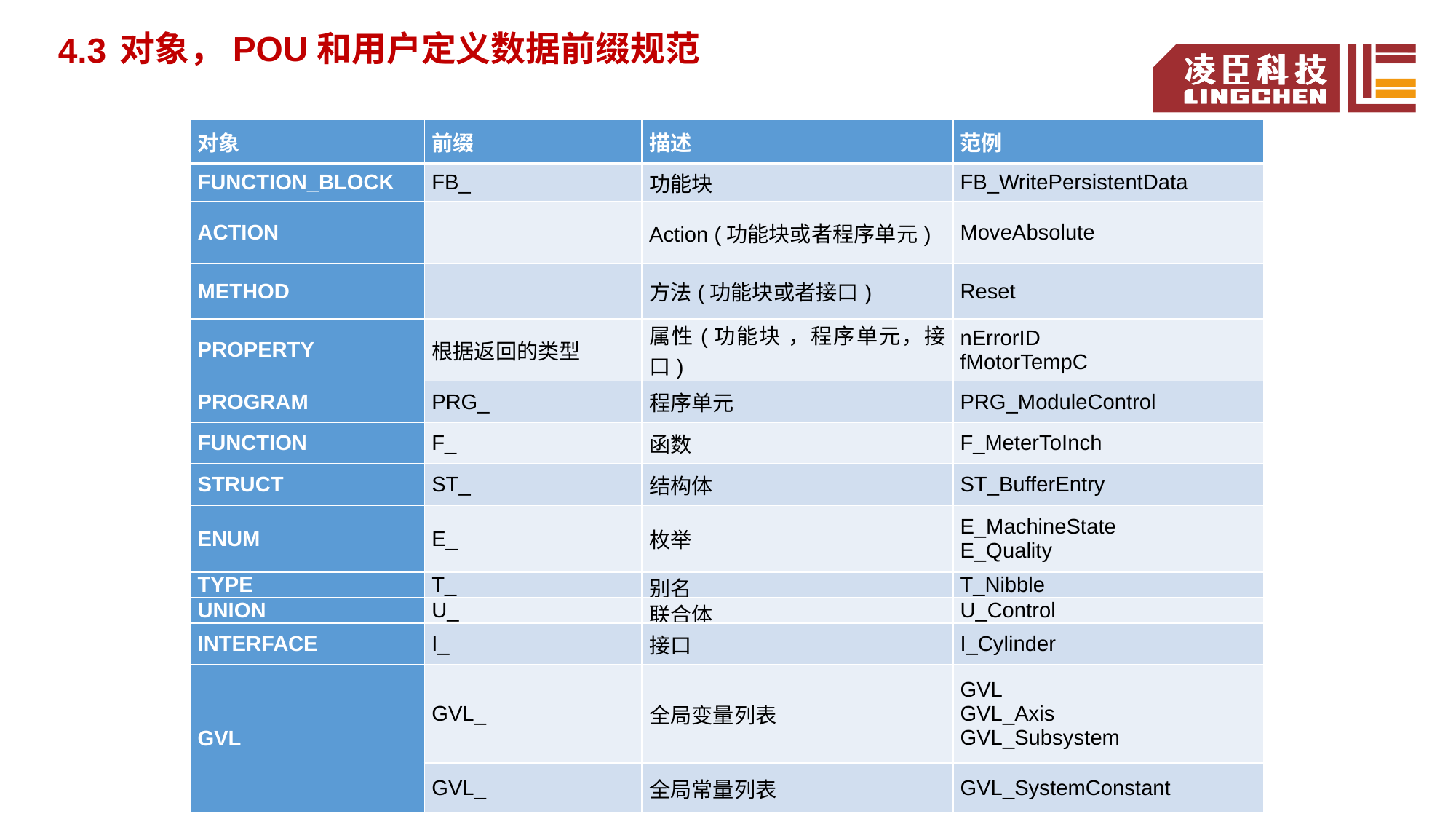

对象，POU和用户定义数据前缀规范
4.3
2.4
| 对象 | 前缀 | 描述 | 范例 |
| --- | --- | --- | --- |
| FUNCTION\_BLOCK | FB\_ | 功能块 | FB\_WritePersistentData |
| ACTION |  | Action (功能块或者程序单元) | MoveAbsolute |
| METHOD |  | 方法(功能块或者接口) | Reset |
| PROPERTY | 根据返回的类型 | 属性(功能块 ，程序单元，接口) | nErrorID fMotorTempC |
| PROGRAM | PRG\_ | 程序单元 | PRG\_ModuleControl |
| FUNCTION | F\_ | 函数 | F\_MeterToInch |
| STRUCT | ST\_ | 结构体 | ST\_BufferEntry |
| ENUM | E\_ | 枚举 | E\_MachineState E\_Quality |
| TYPE | T\_ | 别名 | T\_Nibble |
| UNION | U\_ | 联合体 | U\_Control |
| INTERFACE | I\_ | 接口 | I\_Cylinder |
| GVL | GVL\_ | 全局变量列表 | GVL GVL\_Axis GVL\_Subsystem |
|  | GVL\_ | 全局常量列表 | GVL\_SystemConstant |